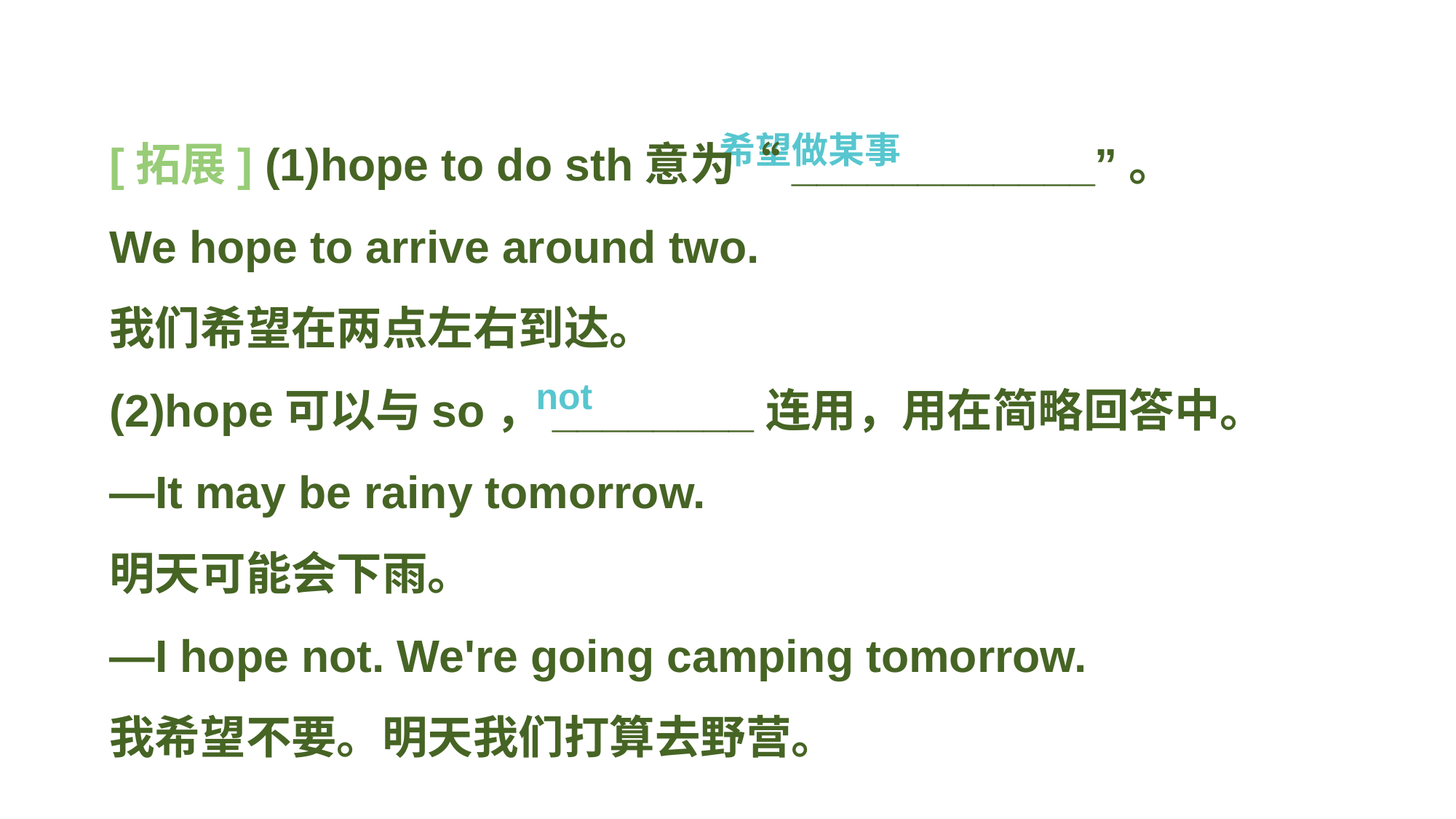

[拓展] (1)hope to do sth意为“____________”。
We hope to arrive around two.
我们希望在两点左右到达。
(2)hope可以与so，________连用，用在简略回答中。
—It may be rainy tomorrow.
明天可能会下雨。
—I hope not. We're going camping tomorrow.
我希望不要。明天我们打算去野营。
希望做某事
 not